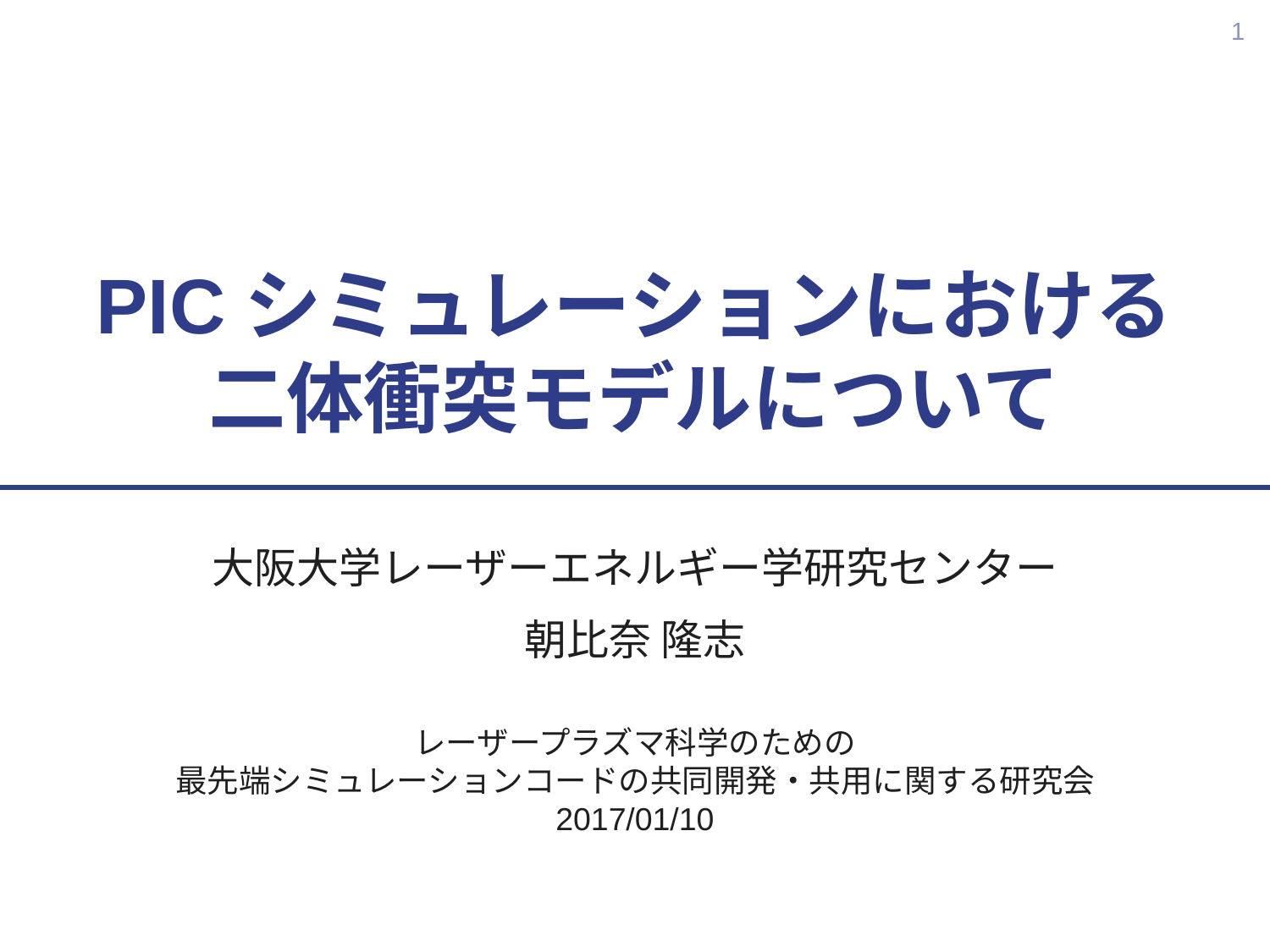

# PICシミュレーションにおける 二体衝突モデルについて
1
大阪大学レーザーエネルギー学研究センター
朝比奈 隆志
レーザープラズマ科学のための
最先端シミュレーションコードの共同開発・共用に関する研究会
2017/01/10